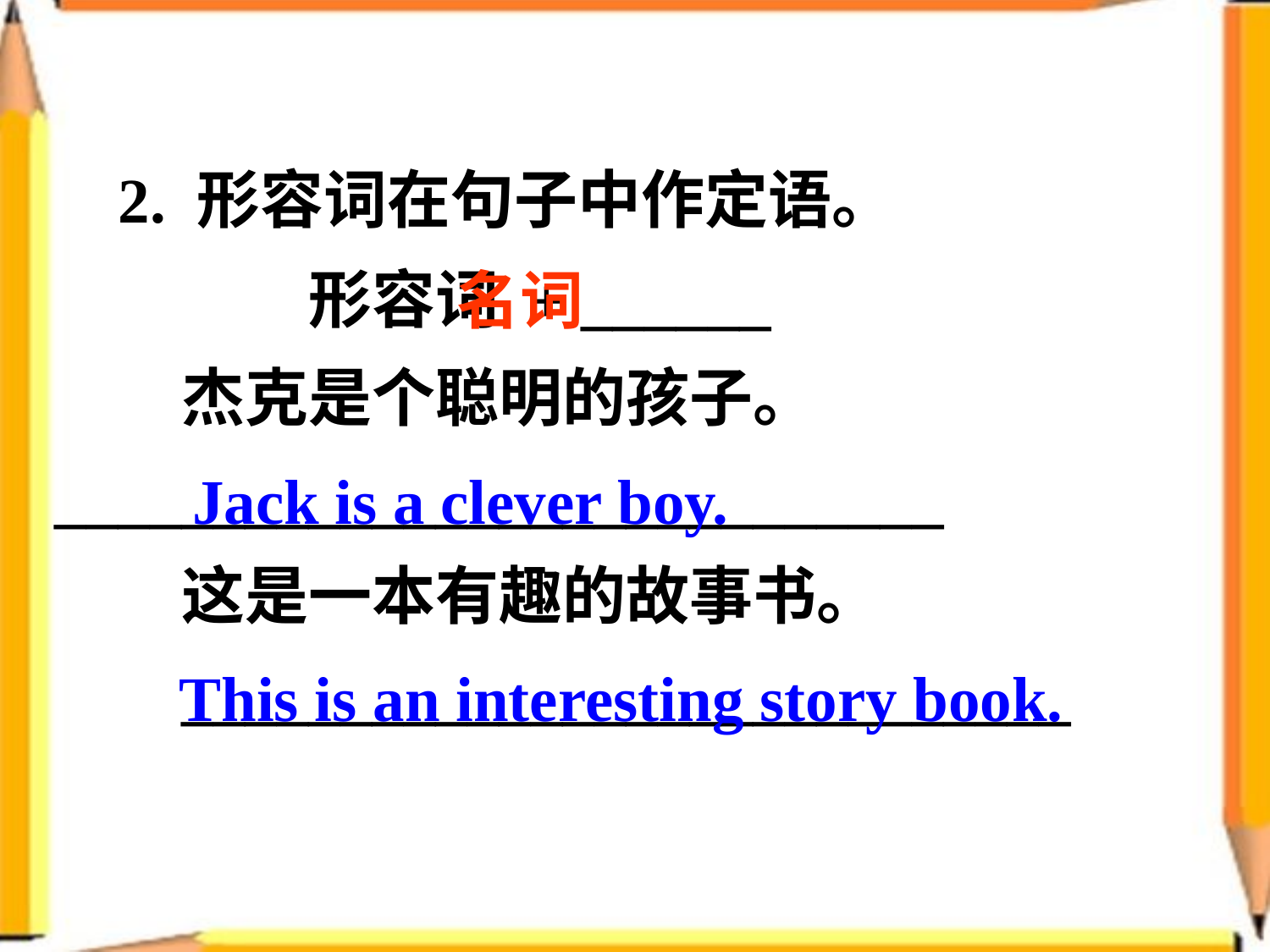

2. 形容词在句子中作定语。		     		形容词 + ______
    	杰克是个聪明的孩子。       	____________________________
     	这是一本有趣的故事书。
      	____________________________
名词
Jack is a clever boy.
 This is an interesting story book.